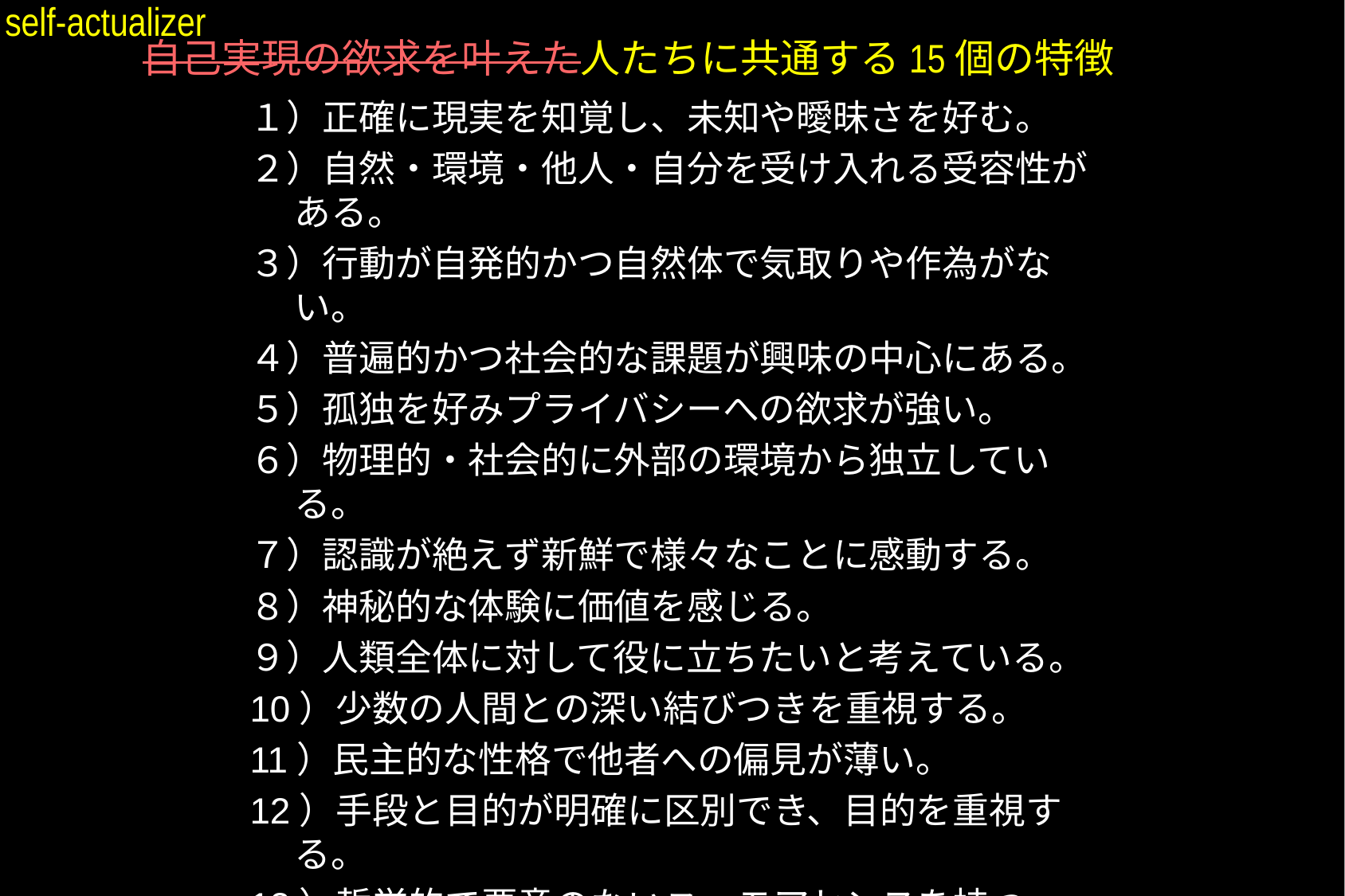

self-actualizer
自己実現の欲求を叶えた人たちに共通する15個の特徴
１）正確に現実を知覚し、未知や曖昧さを好む。
２）自然・環境・他人・自分を受け入れる受容性がある。
３）行動が自発的かつ自然体で気取りや作為がない。
４）普遍的かつ社会的な課題が興味の中心にある。
５）孤独を好みプライバシーへの欲求が強い。
６）物理的・社会的に外部の環境から独立している。
７）認識が絶えず新鮮で様々なことに感動する。
８）神秘的な体験に価値を感じる。
９）人類全体に対して役に立ちたいと考えている。
10）少数の人間との深い結びつきを重視する。
11）民主的な性格で他者への偏見が薄い。
12）手段と目的が明確に区別でき、目的を重視する。
13）哲学的で悪意のないユーモアセンスを持つ。
14）健康的な子供に近い創造性と独創性を持つ。
15）特定の文化に組み込まれることに抵抗する。